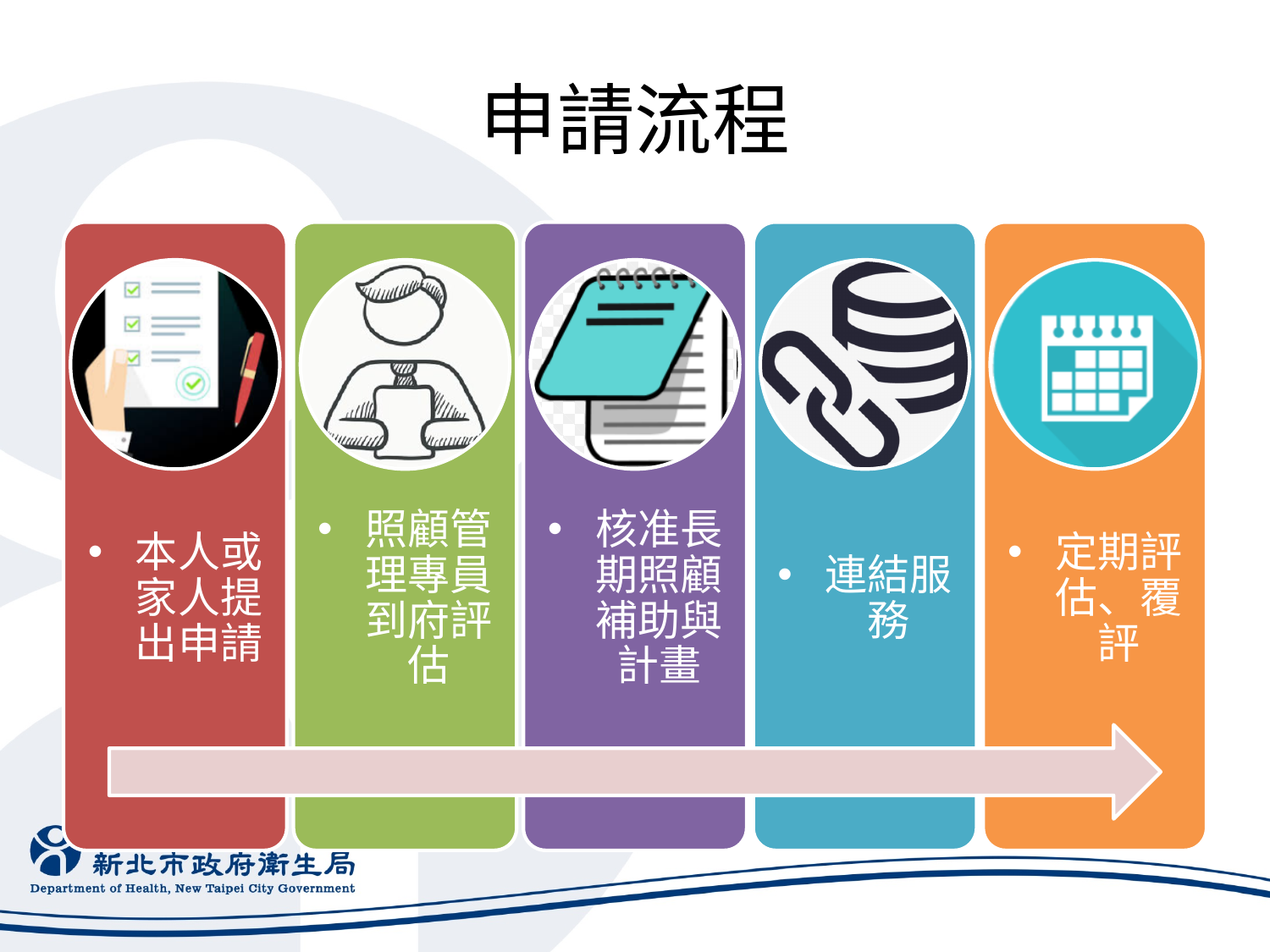

# 申請流程

本人或家人提出申請

照顧管理專員到府評估

核准長期照顧補助與計畫

連結服務

定期評估、覆評